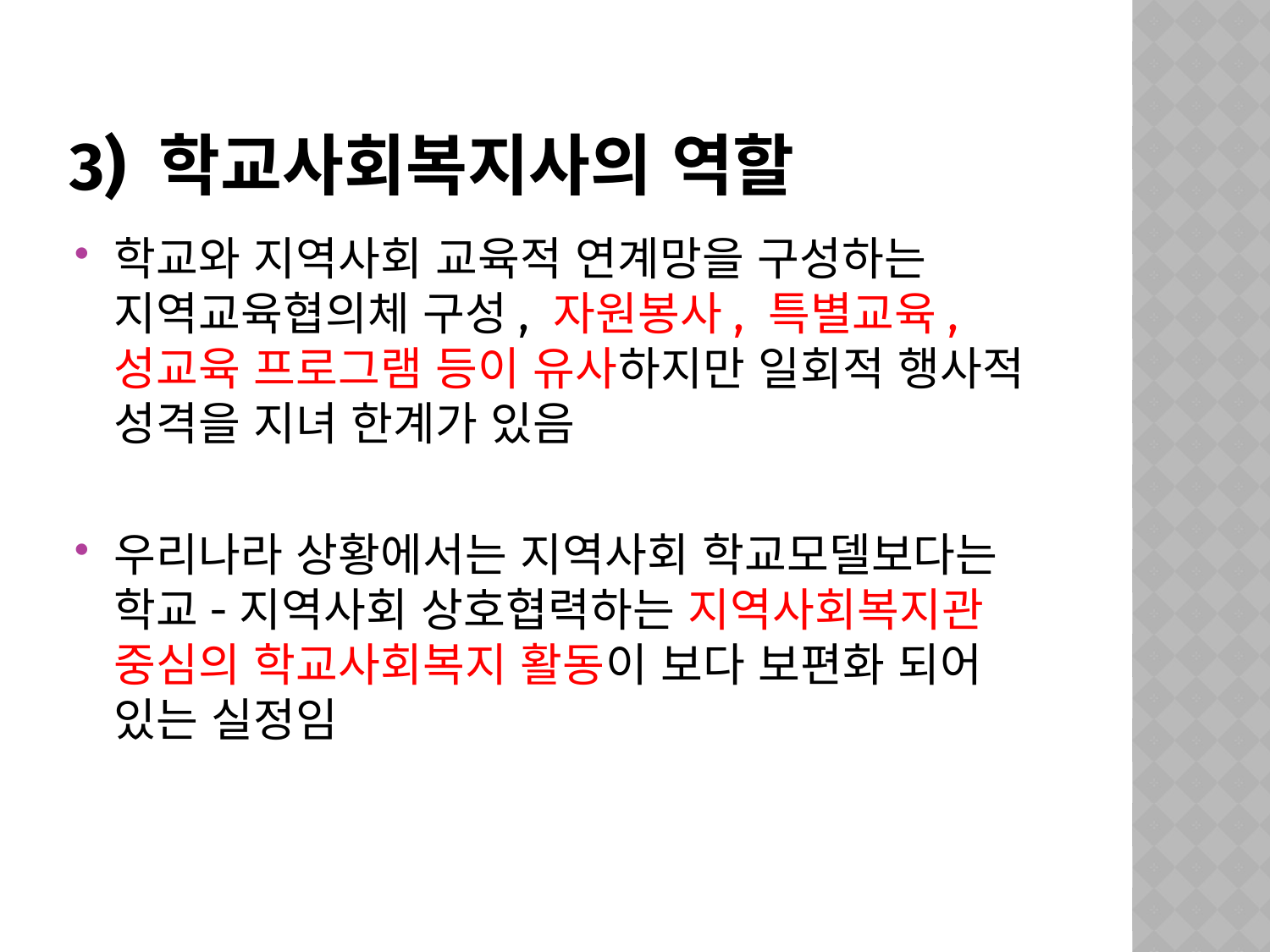

# 3) 학교사회복지사의 역할
학교와 지역사회 교육적 연계망을 구성하는 지역교육협의체 구성, 자원봉사, 특별교육, 성교육 프로그램 등이 유사하지만 일회적 행사적 성격을 지녀 한계가 있음

우리나라 상황에서는 지역사회 학교모델보다는 학교-지역사회 상호협력하는 지역사회복지관 중심의 학교사회복지 활동이 보다 보편화 되어 있는 실정임